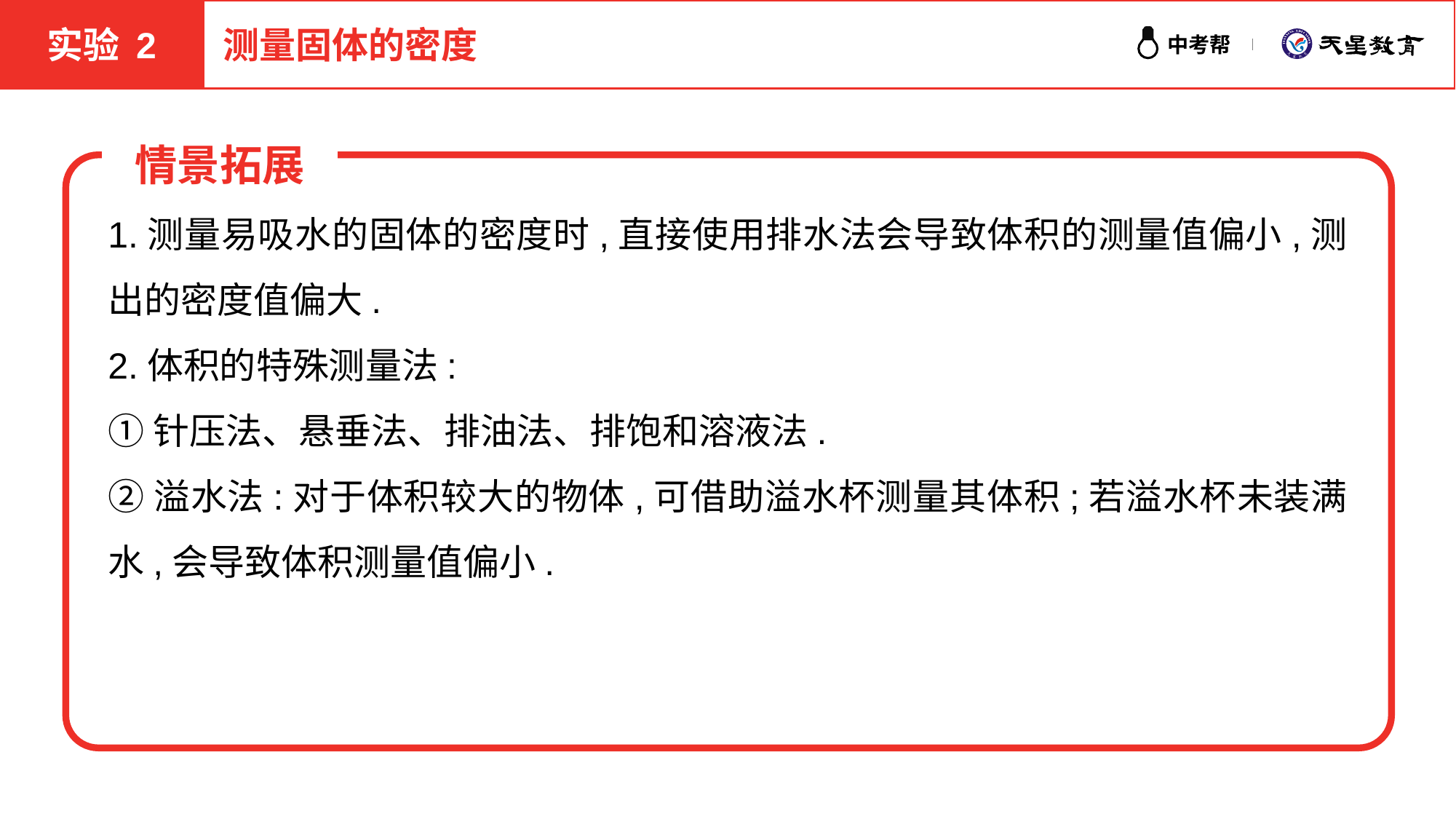

实验 2
测量固体的密度
情景拓展

1.测量易吸水的固体的密度时,直接使用排水法会导致体积的测量值偏小,测出的密度值偏大.
2.体积的特殊测量法:
①针压法、悬垂法、排油法、排饱和溶液法.
②溢水法:对于体积较大的物体,可借助溢水杯测量其体积;若溢水杯未装满水,会导致体积测量值偏小.